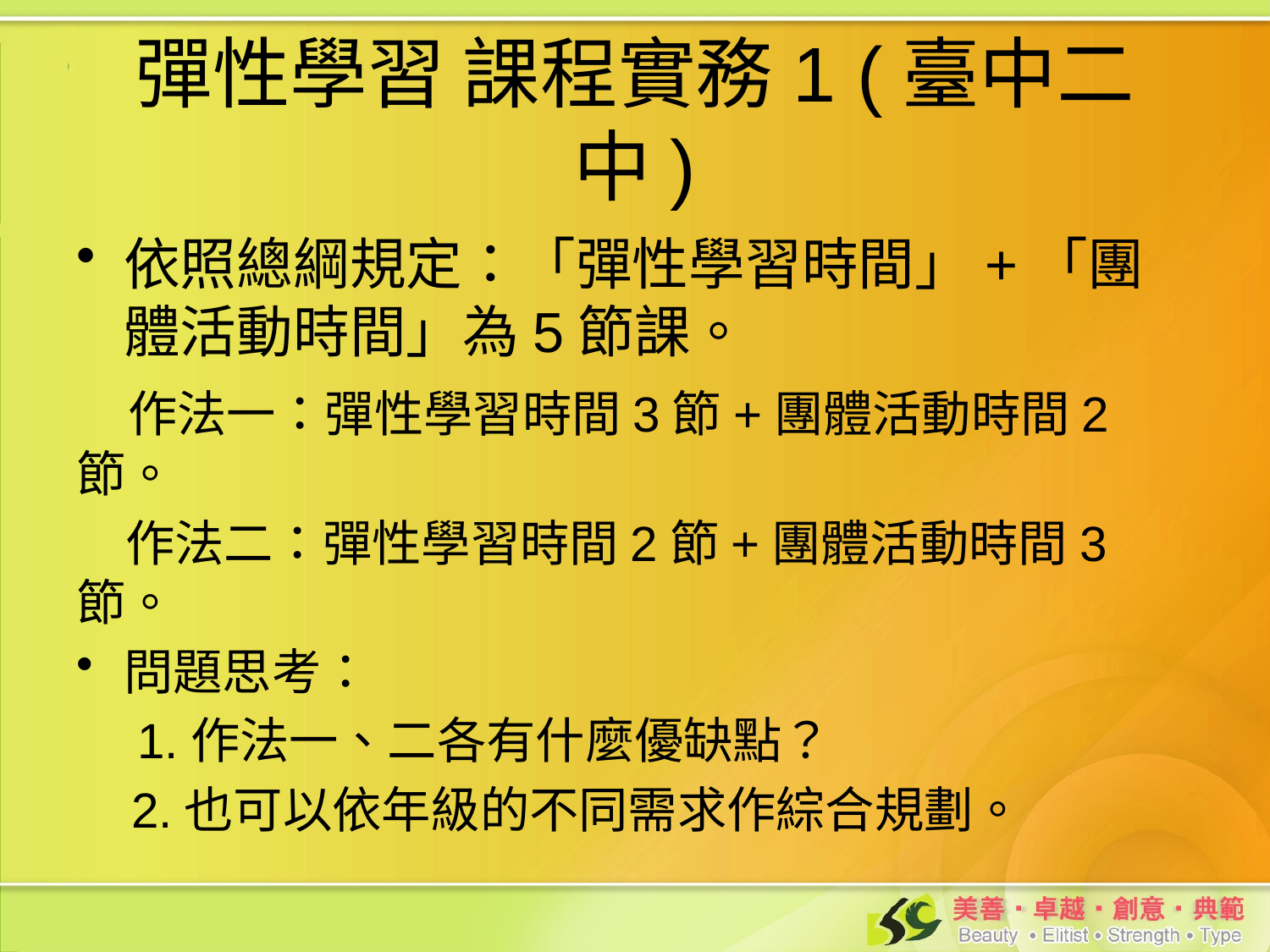

# 彈性學習 課程實務1 (臺中二中)
依照總綱規定：「彈性學習時間」+「團體活動時間」為5節課。
   作法一：彈性學習時間3節+團體活動時間2節。
　作法二：彈性學習時間2節+團體活動時間3節。
問題思考：
　1.作法一、二各有什麼優缺點？
    2.也可以依年級的不同需求作綜合規劃。